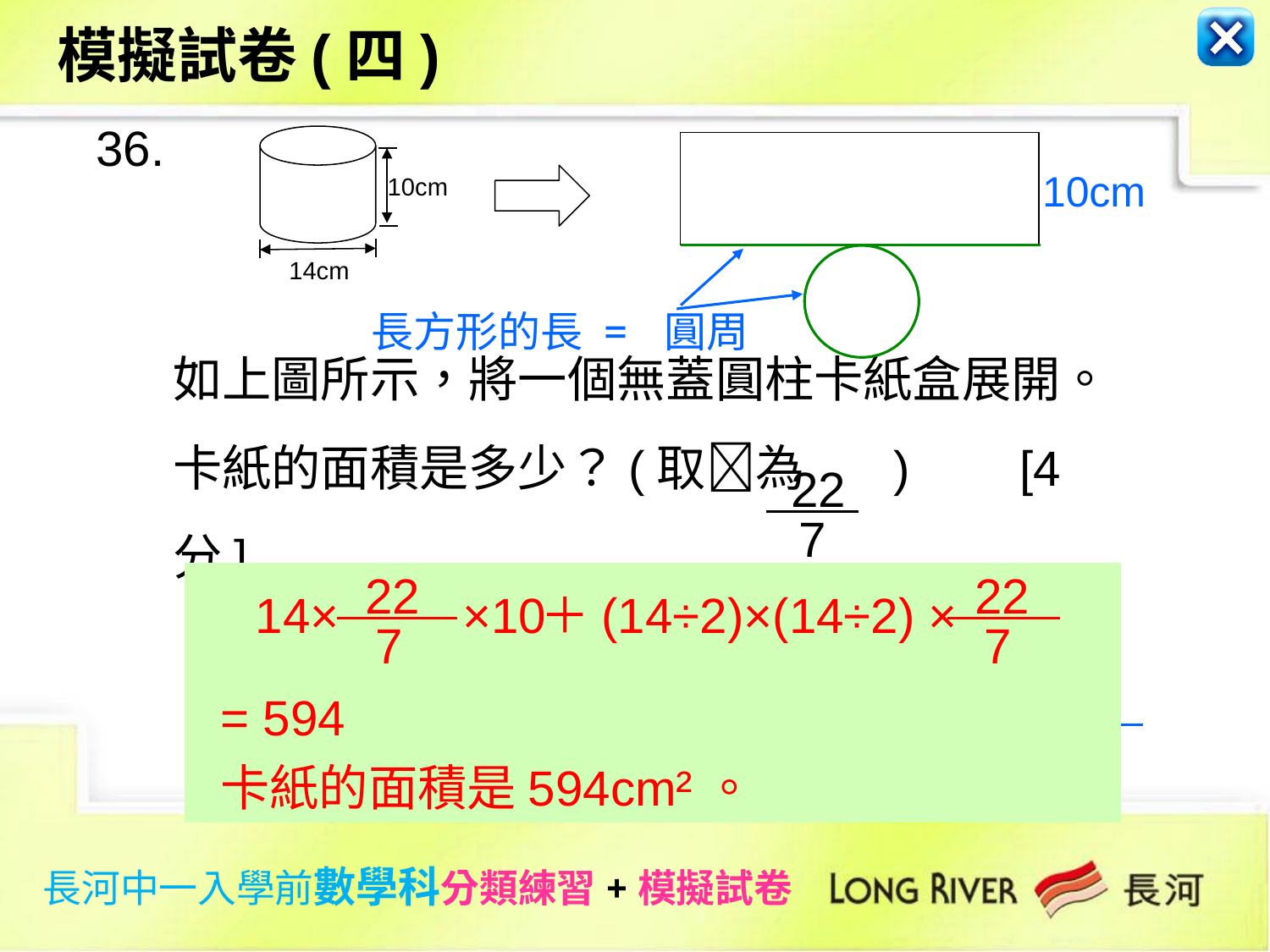

模擬試卷(四)
36.

10cm
10cm

14cm
長方形的長 = 圓周
如上圖所示，將一個無蓋圓柱卡紙盒展開。卡紙的面積是多少？(取π為       )        [4分]
22
7
卡紙的面積 = 長方形面積＋圓面積
22
7
14×         ×10
22
7
＋(14÷2)×(14÷2) ×

= 594
卡紙的面積是594cm²。
= 長×闊＋半徑×半徑×π
22
7
= 14×         ×10
22
7
＋(14÷2)×(14÷2) ×
= 594(cm)